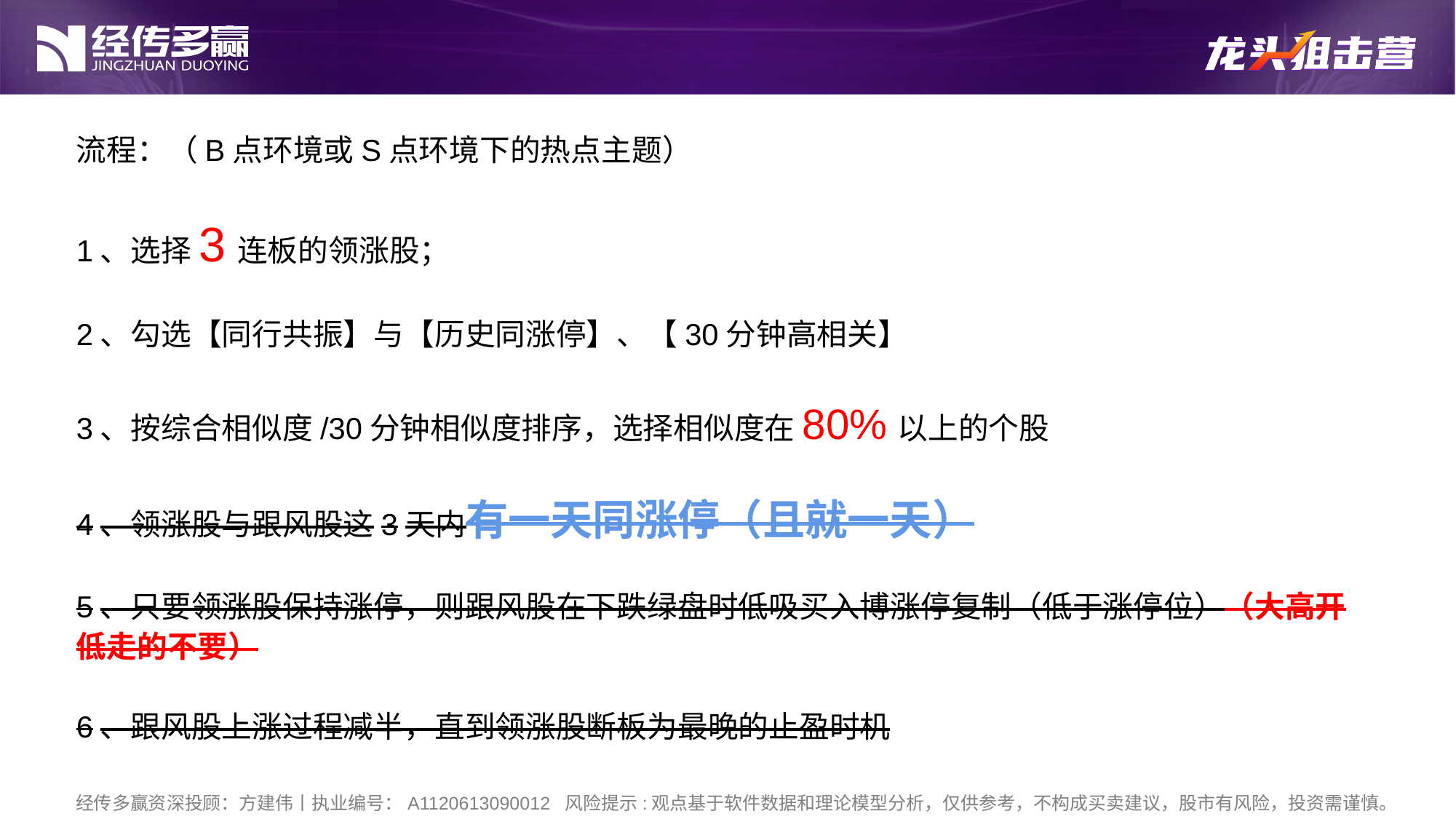

流程：（B点环境或S点环境下的热点主题）

1、选择3连板的领涨股；

2、勾选【同行共振】与【历史同涨停】、【30分钟高相关】

3、按综合相似度/30分钟相似度排序，选择相似度在80%以上的个股

4、领涨股与跟风股这3天内有一天同涨停（且就一天）

5、只要领涨股保持涨停，则跟风股在下跌绿盘时低吸买入博涨停复制（低于涨停位）（大高开低走的不要）

6、跟风股上涨过程减半，直到领涨股断板为最晚的止盈时机